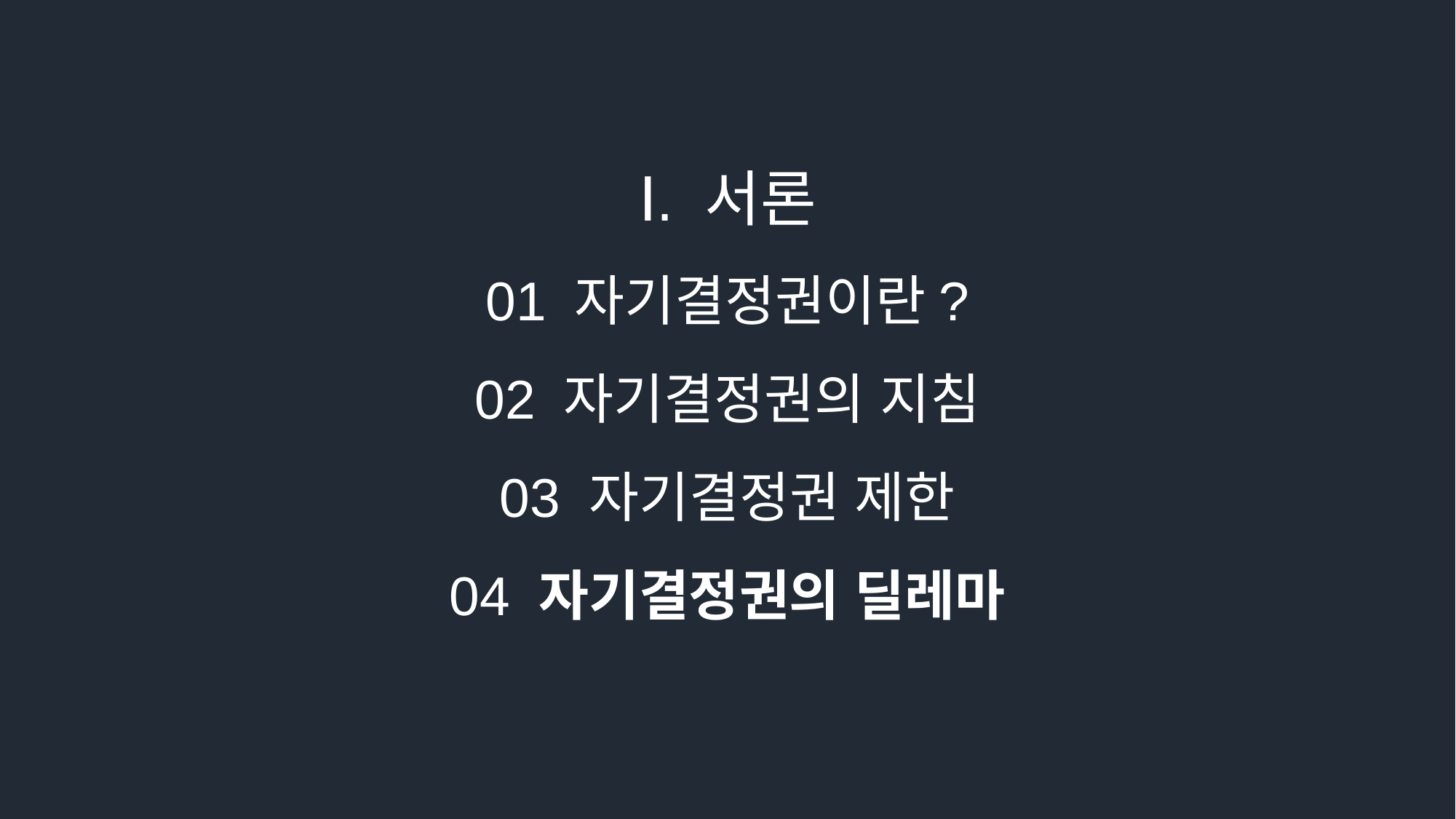

Ⅰ. 서론
01 자기결정권이란?
02 자기결정권의 지침
03 자기결정권 제한
04 자기결정권의 딜레마